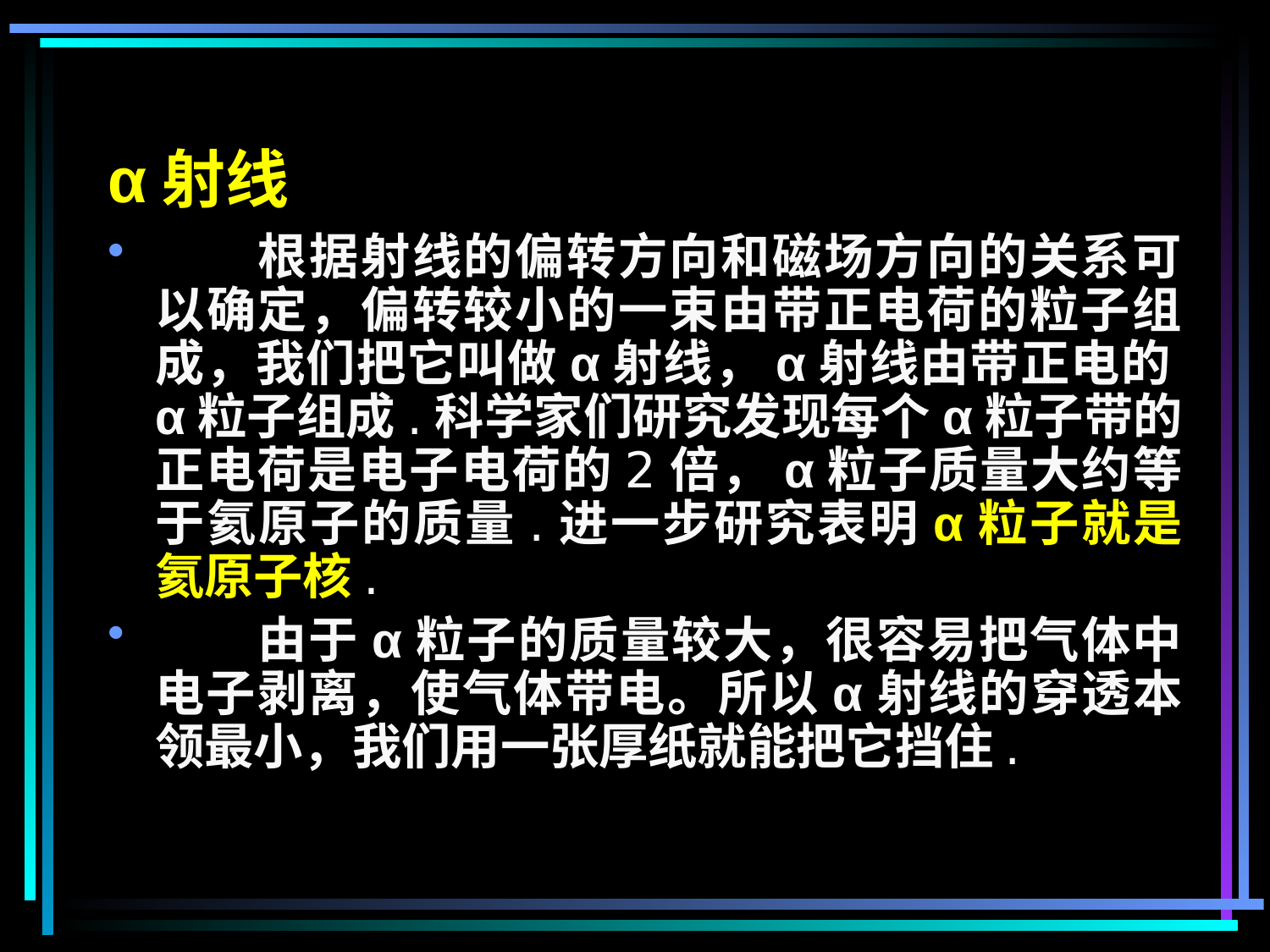

# α射线
　　根据射线的偏转方向和磁场方向的关系可以确定，偏转较小的一束由带正电荷的粒子组成，我们把它叫做α射线，α射线由带正电的α粒子组成.科学家们研究发现每个α粒子带的正电荷是电子电荷的2倍，α粒子质量大约等于氦原子的质量.进一步研究表明α粒子就是氦原子核.
　　由于α粒子的质量较大，很容易把气体中电子剥离，使气体带电。所以α射线的穿透本领最小，我们用一张厚纸就能把它挡住.